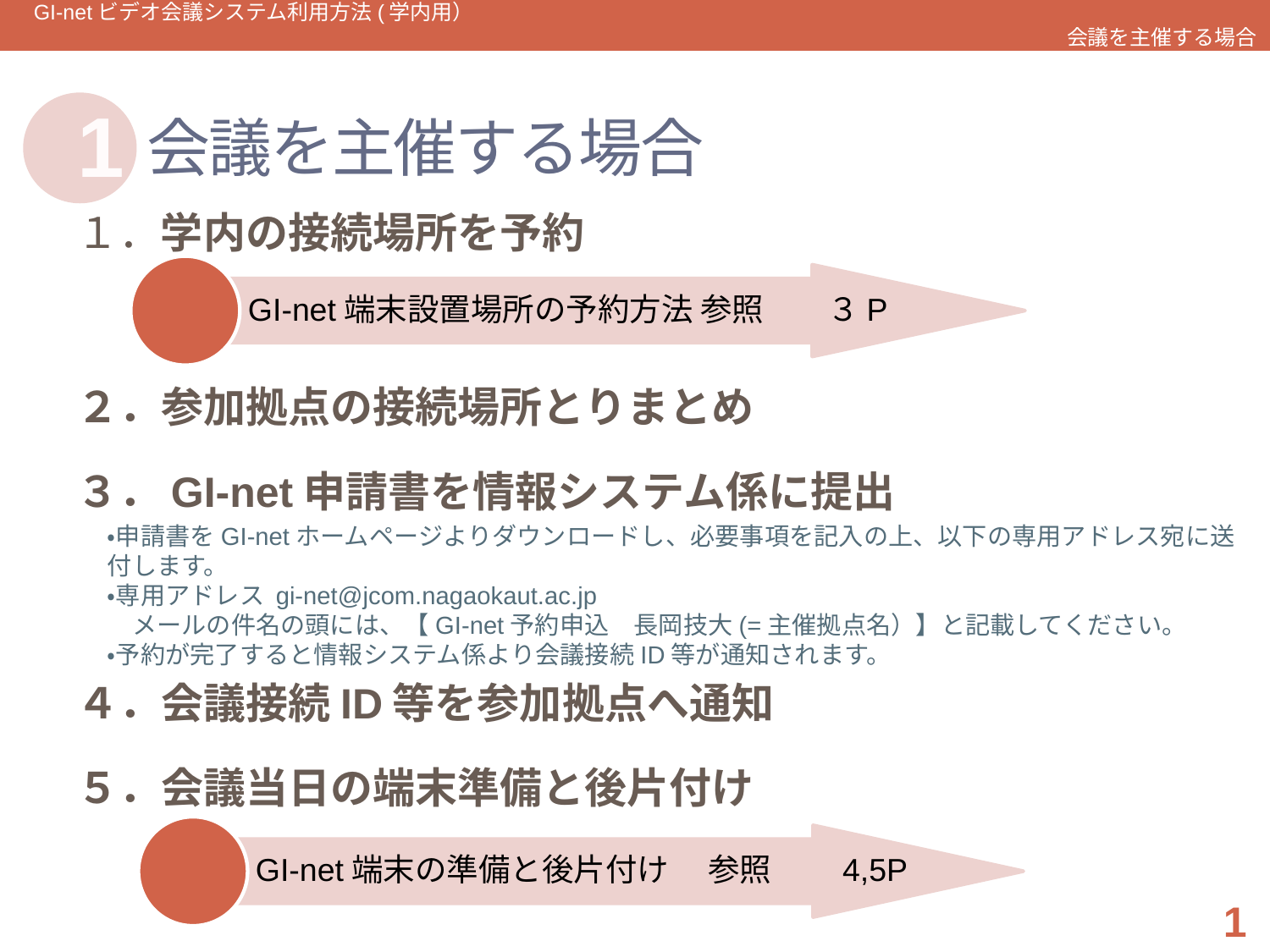

GI-netビデオ会議システム利用方法(学内用）　　　　　　　　　　　　　　　　　　　　　　　　　　　　　　　　　　　　　　　　　　　　　　会議を主催する場合
# 会議を主催する場合
1

１．学内の接続場所を予約

２．参加拠点の接続場所とりまとめ

３．GI-net申請書を情報システム係に提出

４．会議接続ID等を参加拠点へ通知

５．会議当日の端末準備と後片付け

GI-net端末設置場所の予約方法 参照　　３P
・申請書をGI-netホームページよりダウンロードし、必要事項を記入の上、以下の専用アドレス宛に送付します。
・専用アドレス gi-net@jcom.nagaokaut.ac.jp
　メールの件名の頭には、【GI-net予約申込　長岡技大(=主催拠点名）】と記載してください。
・予約が完了すると情報システム係より会議接続ID等が通知されます。

GI-net端末の準備と後片付け 　参照　　4,5P
1